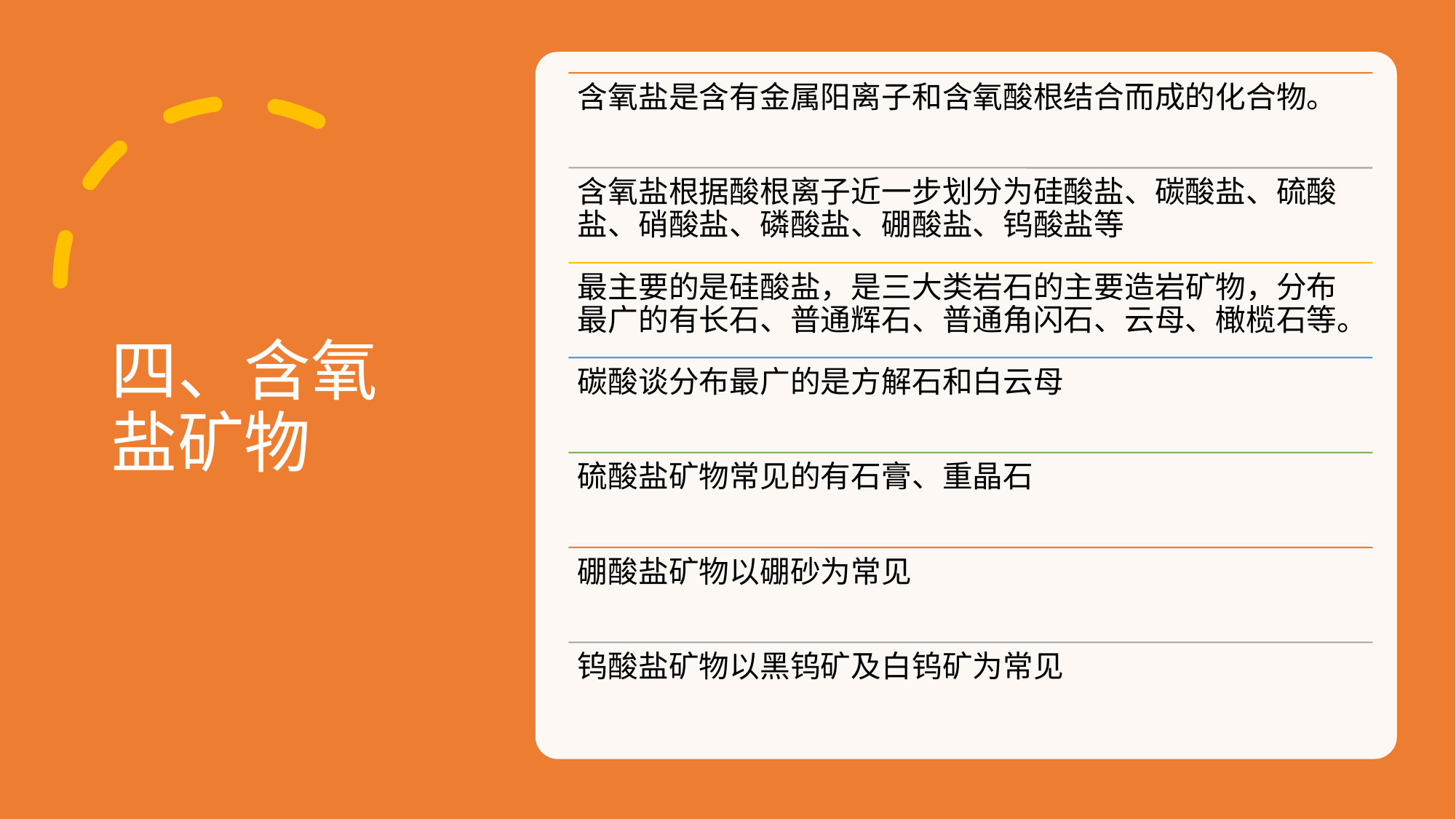

含氧盐是含有金属阳离子和含氧酸根结合而成的化合物。
含氧盐根据酸根离子近一步划分为硅酸盐、碳酸盐、硫酸盐、硝酸盐、磷酸盐、硼酸盐、钨酸盐等
最主要的是硅酸盐，是三大类岩石的主要造岩矿物，分布最广的有长石、普通辉石、普通角闪石、云母、橄榄石等。
碳酸谈分布最广的是方解石和白云母
硫酸盐矿物常见的有石膏、重晶石
硼酸盐矿物以硼砂为常见
钨酸盐矿物以黑钨矿及白钨矿为常见
# 四、含氧盐矿物